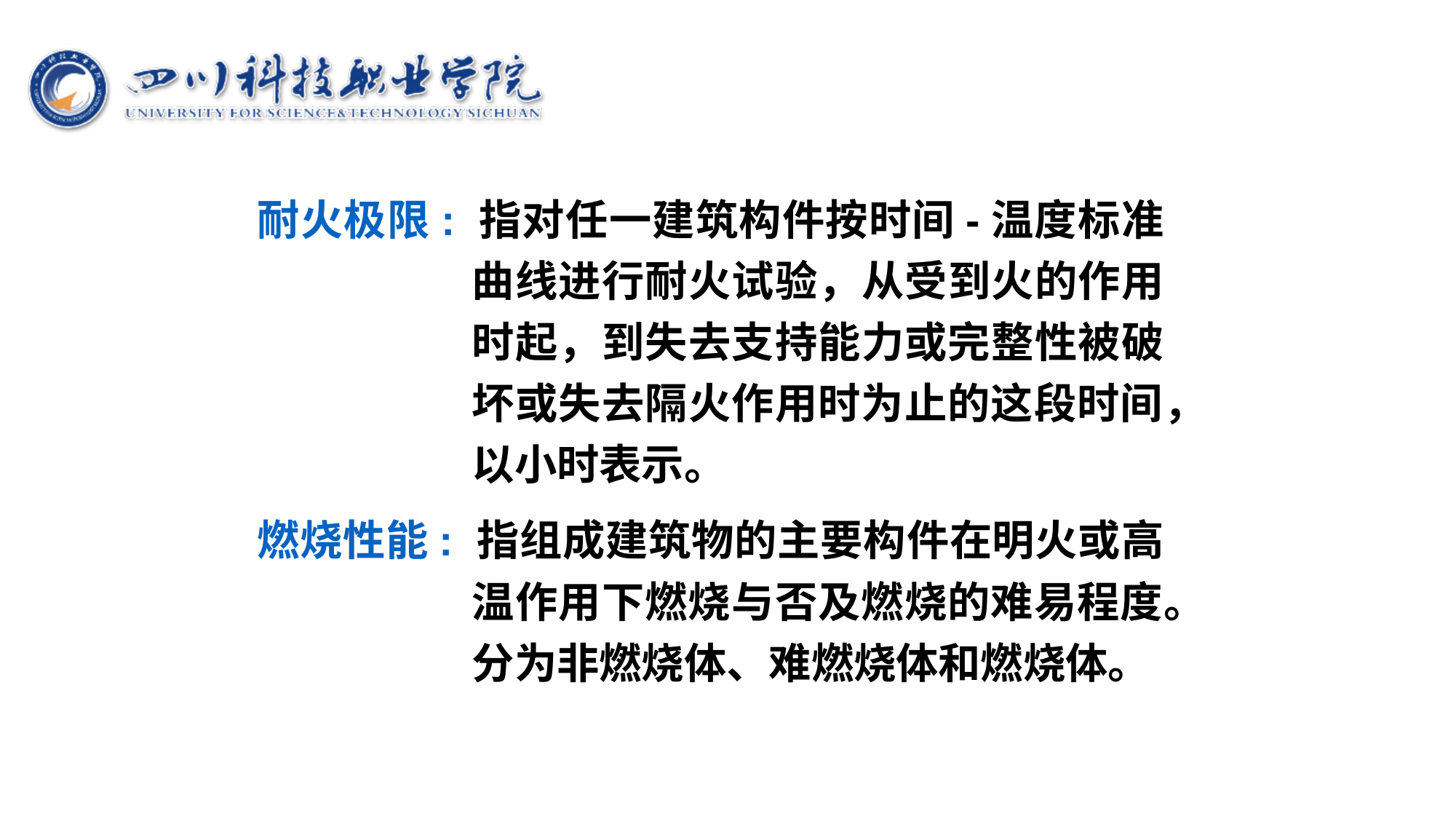

耐火极限: 指对任一建筑构件按时间-温度标准曲线进行耐火试验，从受到火的作用时起，到失去支持能力或完整性被破坏或失去隔火作用时为止的这段时间，以小时表示。
燃烧性能: 指组成建筑物的主要构件在明火或高温作用下燃烧与否及燃烧的难易程度。分为非燃烧体、难燃烧体和燃烧体。